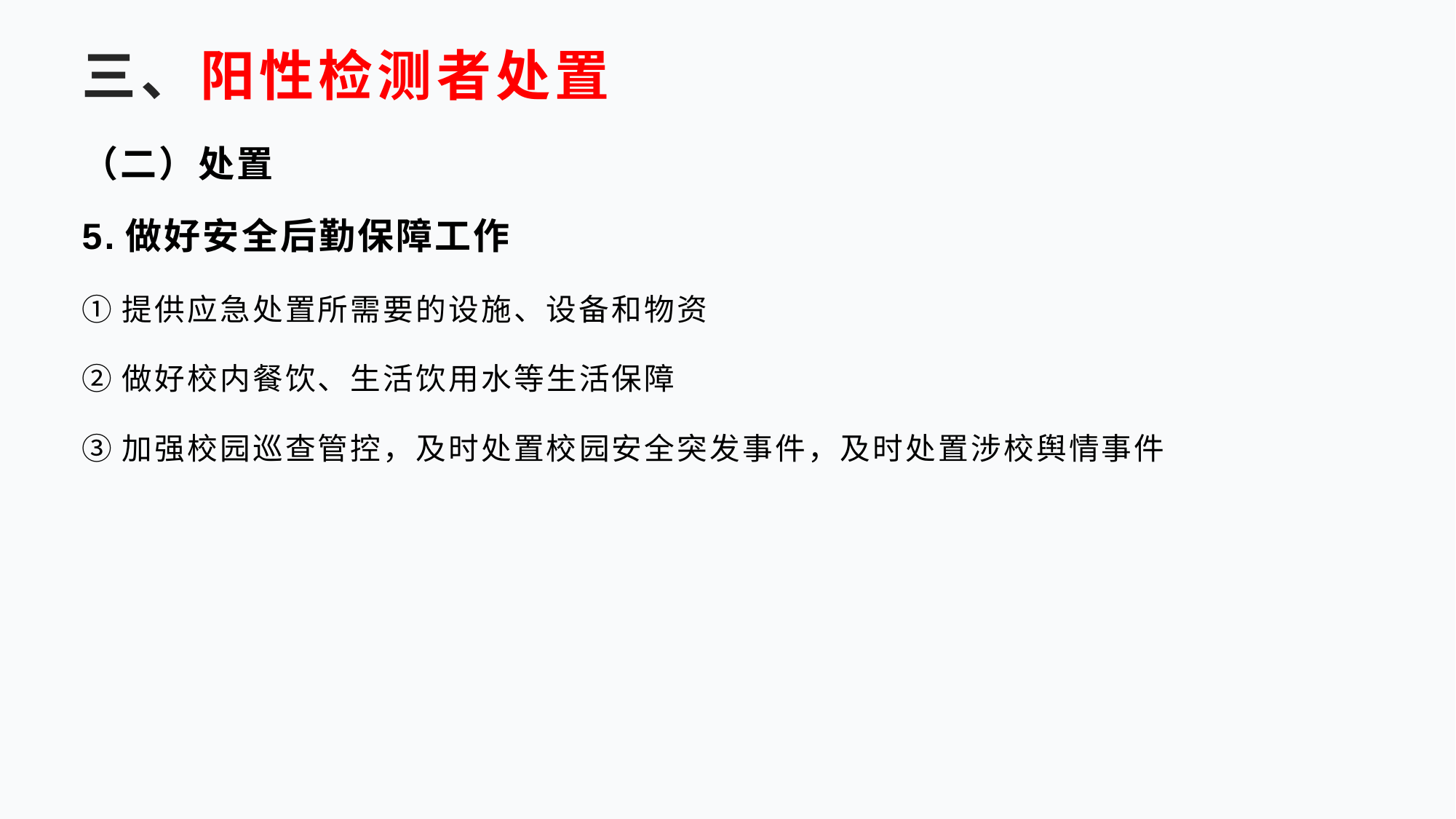

# 三、阳性检测者处置
（二）处置
5.做好安全后勤保障工作
①提供应急处置所需要的设施、设备和物资
②做好校内餐饮、生活饮用水等生活保障
③加强校园巡查管控，及时处置校园安全突发事件，及时处置涉校舆情事件